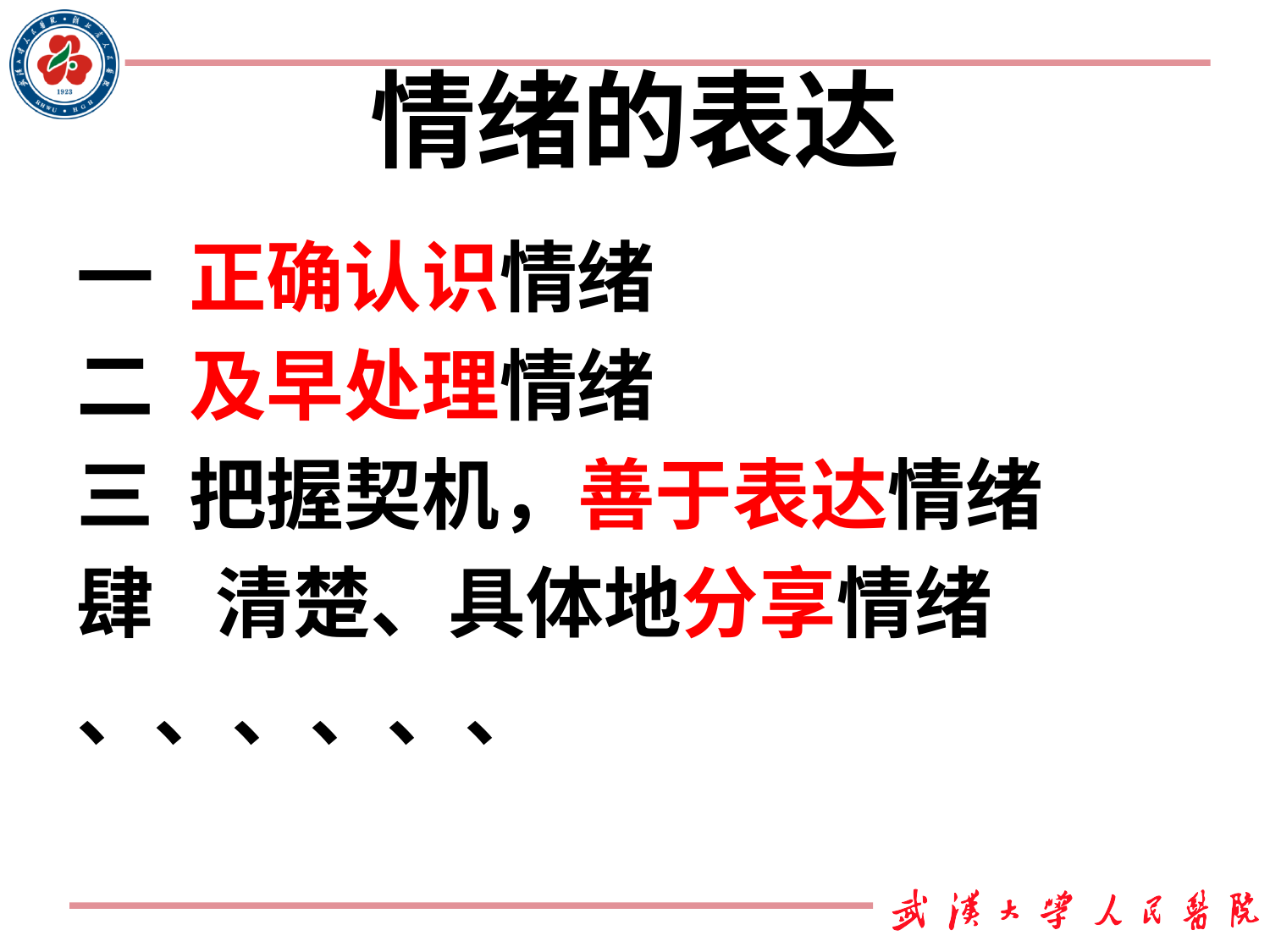

# 情绪的表达
一  正确认识情绪
二  及早处理情绪
三  把握契机，善于表达情绪
 清楚、具体地分享情绪
、、、、、、